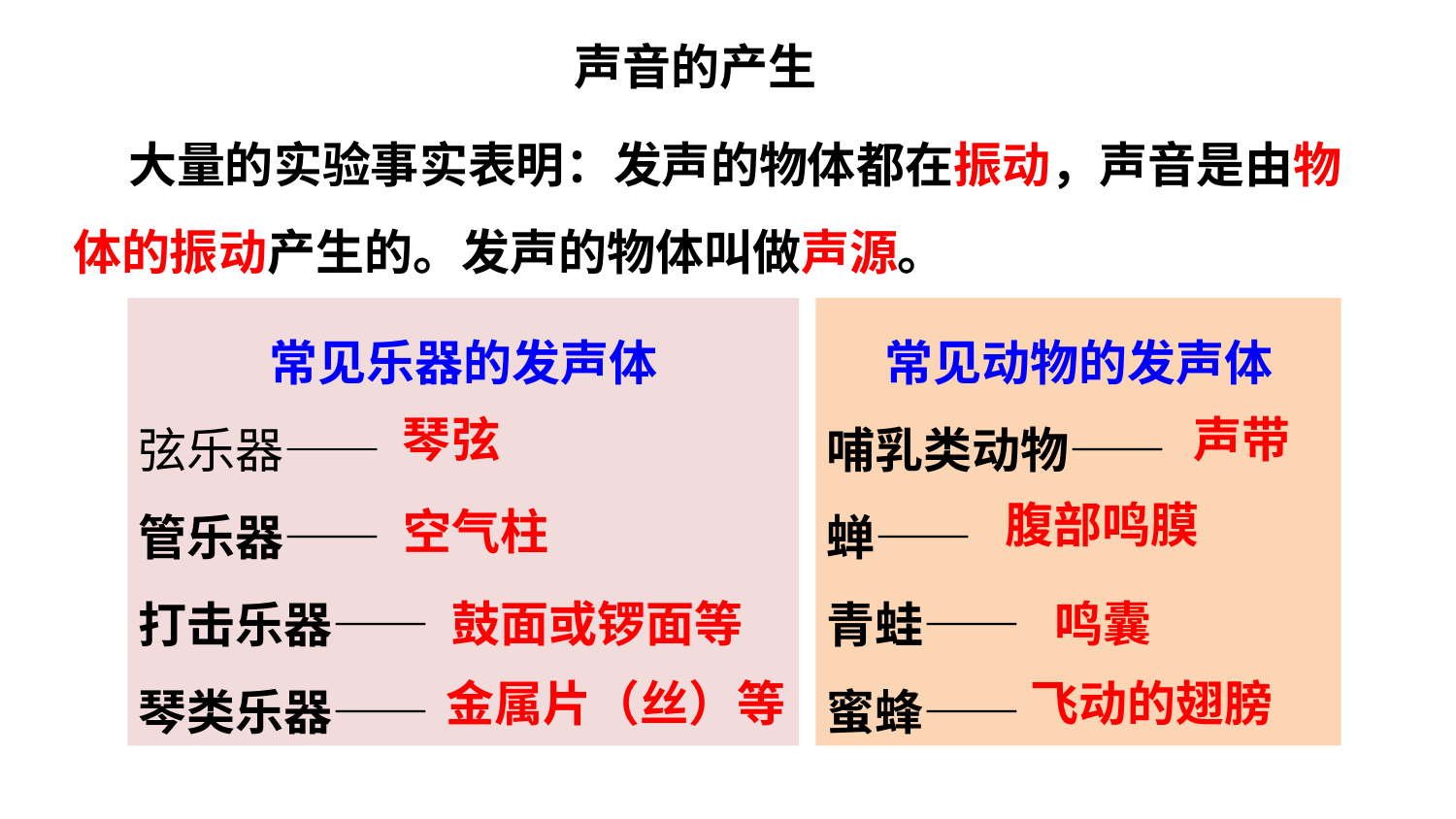

声音的产生
    大量的实验事实表明：发声的物体都在振动，声音是由物体的振动产生的。发声的物体叫做声源。
常见乐器的发声体
弦乐器——
管乐器——
打击乐器——
琴类乐器——
常见动物的发声体
哺乳类动物——
蝉——
青蛙——
蜜蜂——
琴弦
声带
腹部鸣膜
空气柱
鼓面或锣面等
鸣囊
金属片（丝）等
飞动的翅膀